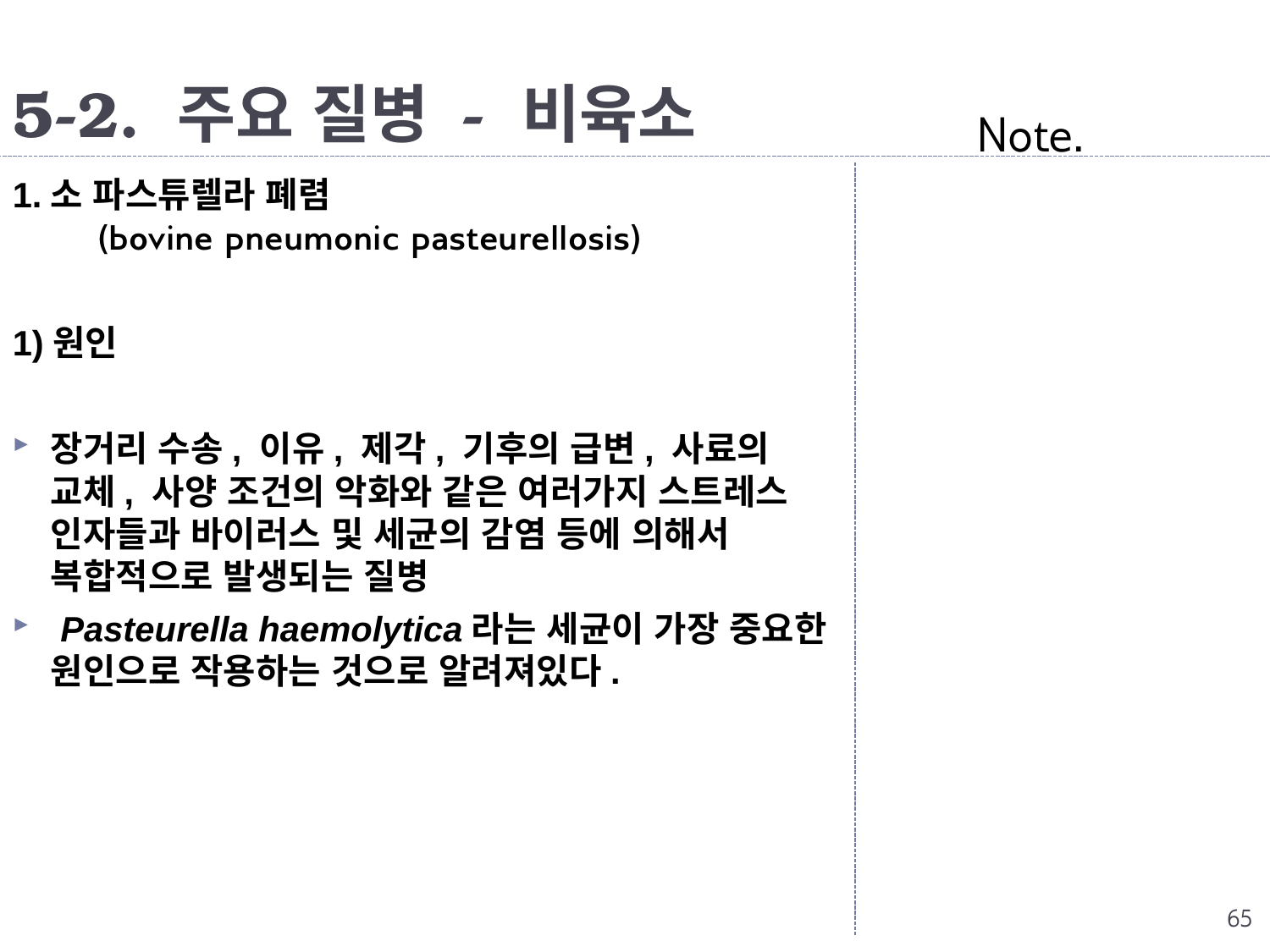

# 5-2. 주요 질병 - 비육소
Note.

1.소 파스튜렐라 폐렴
    (bovine pneumonic pasteurellosis)

1)원인

장거리 수송, 이유, 제각, 기후의 급변, 사료의 교체, 사양 조건의 악화와 같은 여러가지 스트레스 인자들과 바이러스 및 세균의 감염 등에 의해서 복합적으로 발생되는 질병
 Pasteurella haemolytica라는 세균이 가장 중요한 원인으로 작용하는 것으로 알려져있다.

65